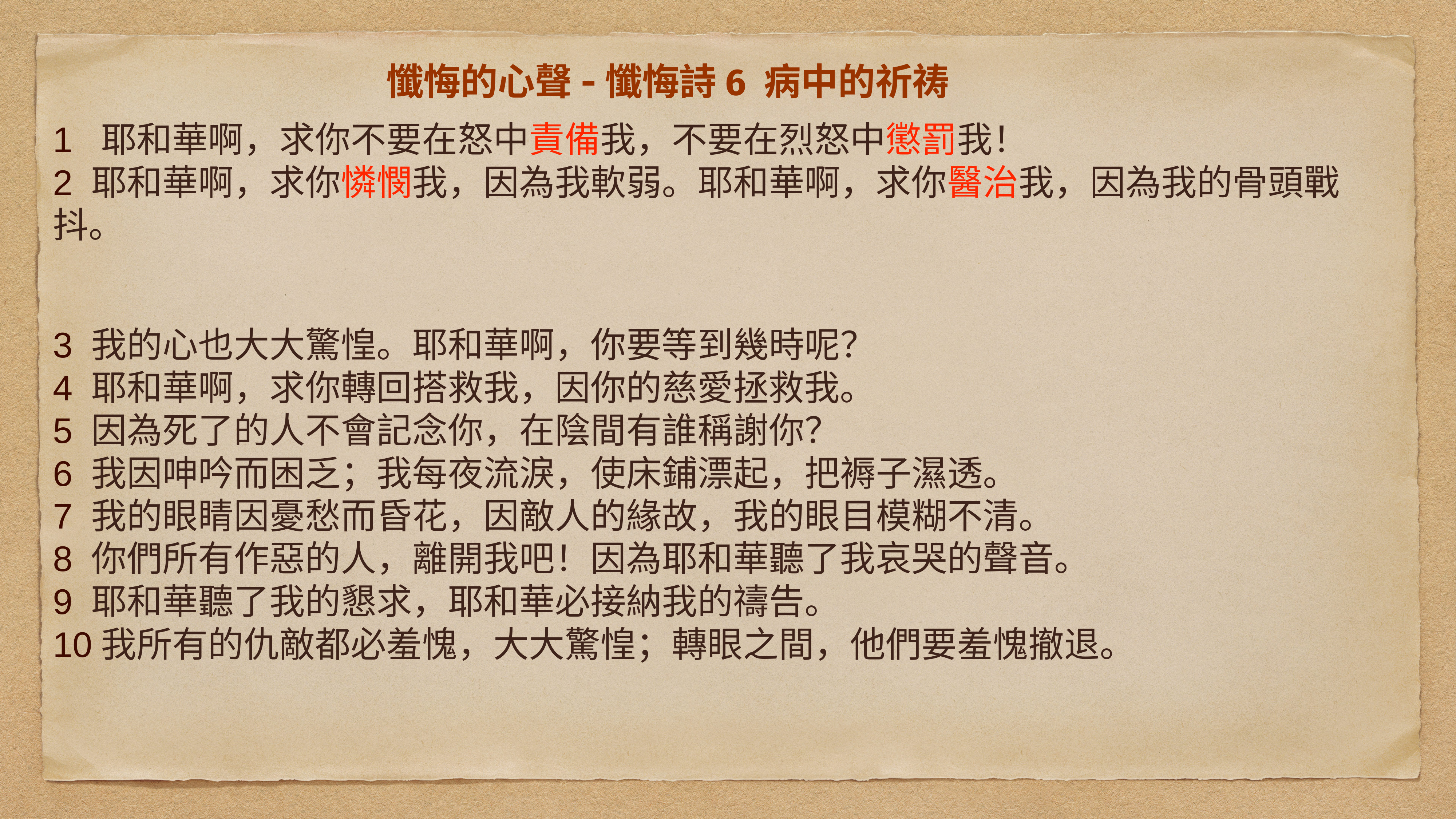

# 懺悔的心聲-懺悔詩6 病中的祈祷
1  耶和華啊，求你不要在怒中責備我，不要在烈怒中懲罰我！
2 耶和華啊，求你憐憫我，因為我軟弱。耶和華啊，求你醫治我，因為我的骨頭戰抖。
3 我的心也大大驚惶。耶和華啊，你要等到幾時呢？
4 耶和華啊，求你轉回搭救我，因你的慈愛拯救我。
5 因為死了的人不會記念你，在陰間有誰稱謝你？
6 我因呻吟而困乏；我每夜流淚，使床鋪漂起，把褥子濕透。
7 我的眼睛因憂愁而昏花，因敵人的緣故，我的眼目模糊不清。
8 你們所有作惡的人，離開我吧！因為耶和華聽了我哀哭的聲音。
9 耶和華聽了我的懇求，耶和華必接納我的禱告。
10我所有的仇敵都必羞愧，大大驚惶；轉眼之間，他們要羞愧撤退。